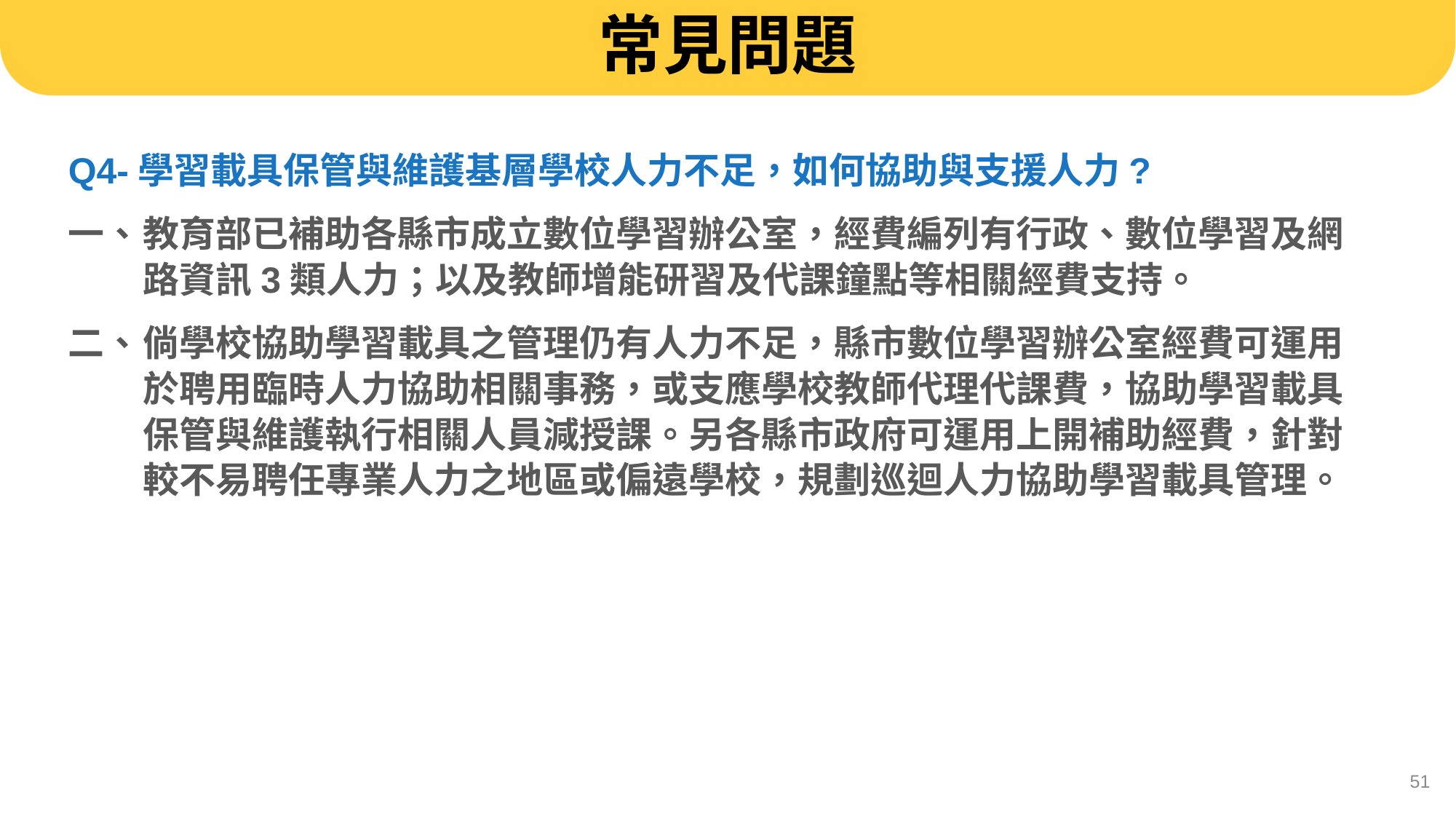

# 常見問題
Q4-學習載具保管與維護基層學校人力不足，如何協助與支援人力?
一、	教育部已補助各縣市成立數位學習辦公室，經費編列有行政、數位學習及網路資訊3類人力；以及教師增能研習及代課鐘點等相關經費支持。
二、	倘學校協助學習載具之管理仍有人力不足，縣市數位學習辦公室經費可運用於聘用臨時人力協助相關事務，或支應學校教師代理代課費，協助學習載具保管與維護執行相關人員減授課。另各縣市政府可運用上開補助經費，針對較不易聘任專業人力之地區或偏遠學校，規劃巡迴人力協助學習載具管理。

51